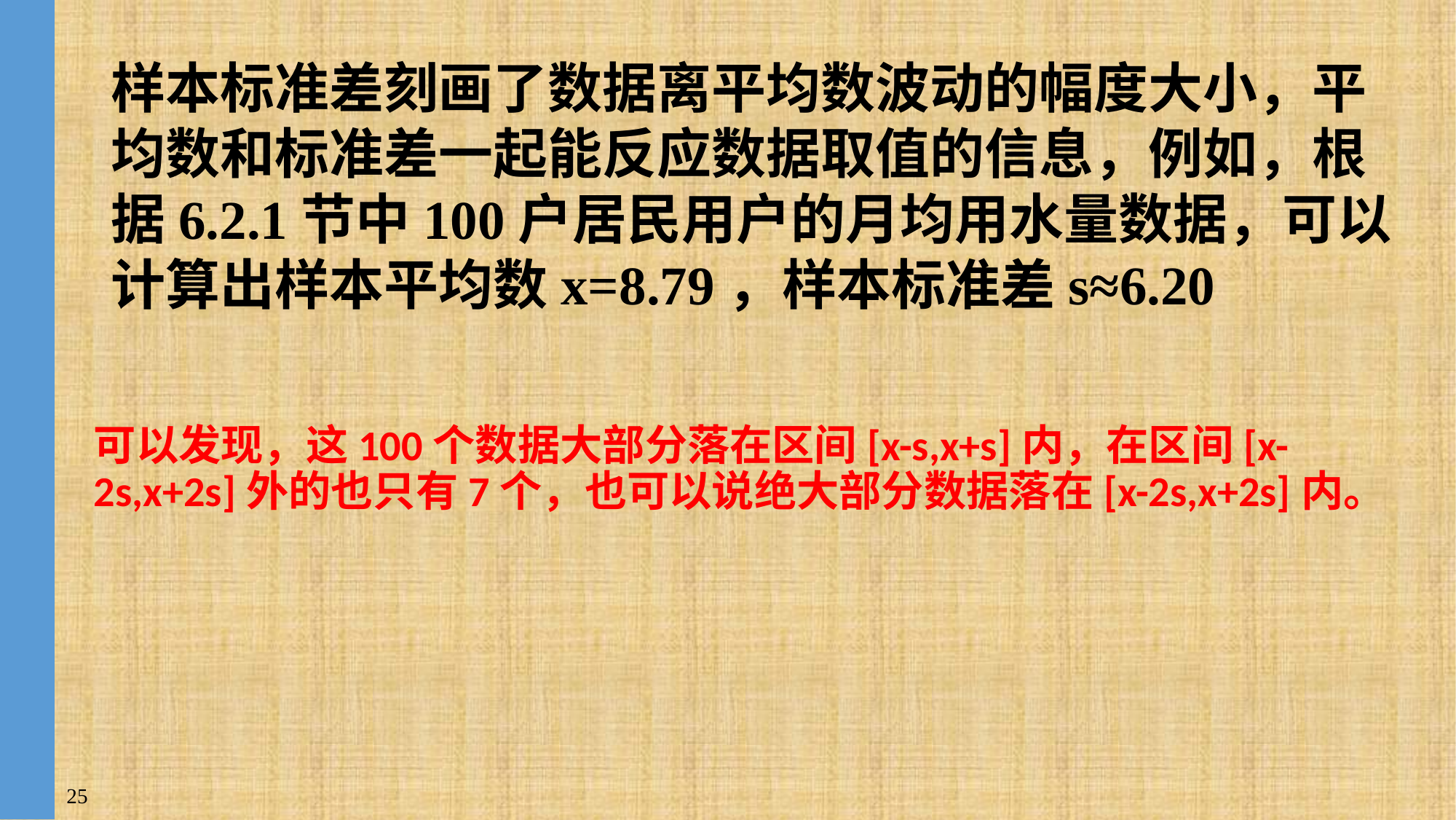

样本标准差刻画了数据离平均数波动的幅度大小，平均数和标准差一起能反应数据取值的信息，例如，根据6.2.1节中100户居民用户的月均用水量数据，可以计算出样本平均数x=8.79，样本标准差s≈6.20
可以发现，这100个数据大部分落在区间[x-s,x+s]内，在区间[x-2s,x+2s]外的也只有7个，也可以说绝大部分数据落在[x-2s,x+2s]内。